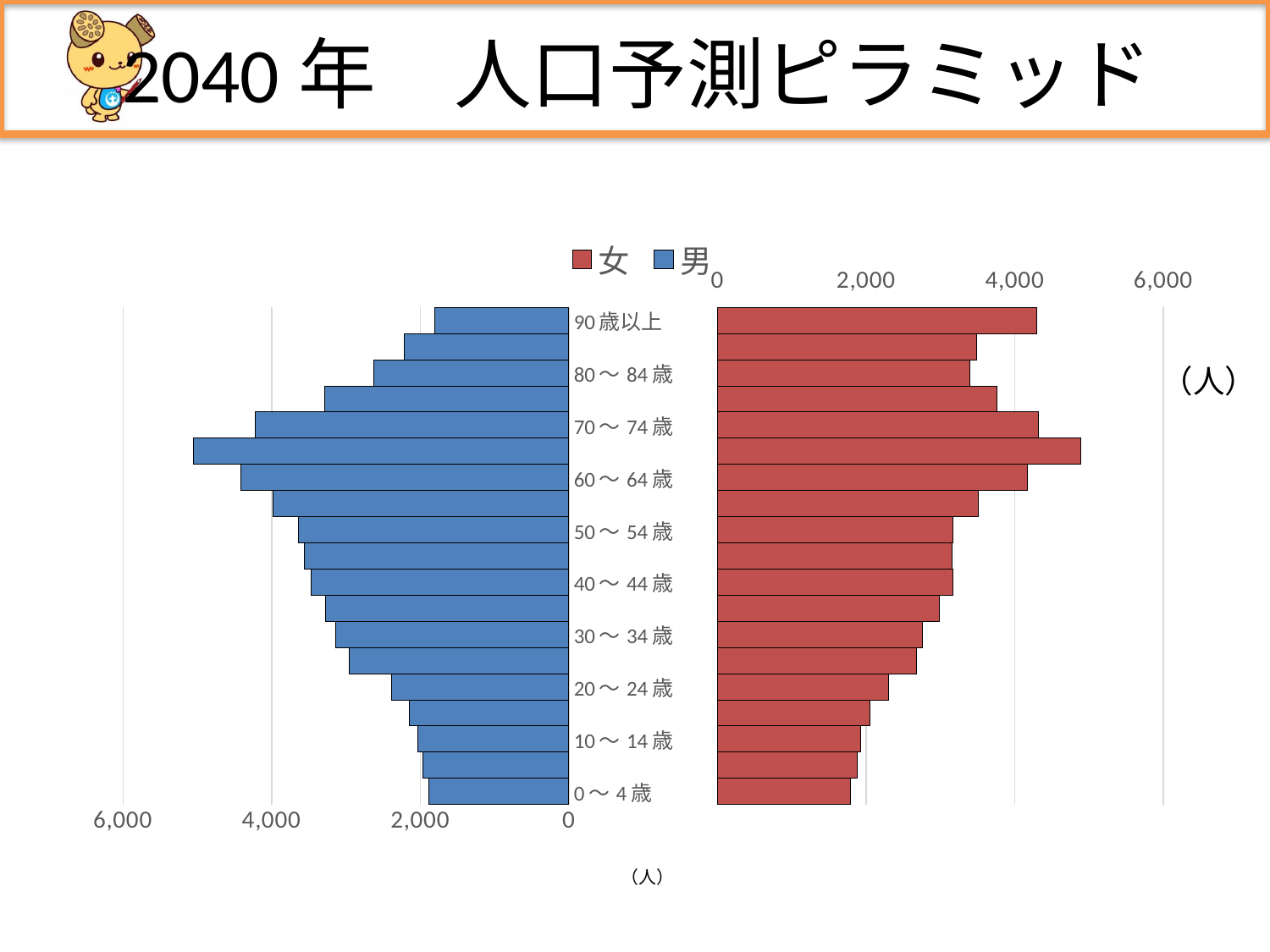

# 2040年　人口予測ピラミッド

### Chart

| Category | 男 | 女 |
|---|---|---|
| 0～4歳 | 1889.0 | 1793.0 |
| 5～9歳 | 1970.0 | 1879.0 |
| 10～14歳 | 2032.0 | 1931.0 |
| 15～19歳 | 2152.0 | 2054.0 |
| 20～24歳 | 2386.0 | 2301.0 |
| 25～29歳 | 2961.0 | 2673.0 |
| 30～34歳 | 3139.0 | 2754.0 |
| 35～39歳 | 3275.0 | 2982.0 |
| 40～44歳 | 3464.0 | 3164.0 |
| 45～49歳 | 3558.0 | 3157.0 |
| 50～54歳 | 3641.0 | 3165.0 |
| 55～59歳 | 3980.0 | 3514.0 |
| 60～64歳 | 4414.0 | 4167.0 |
| 65～69歳 | 5057.0 | 4892.0 |
| 70～74歳 | 4222.0 | 4316.0 |
| 75～79歳 | 3282.0 | 3755.0 |
| 80～84歳 | 2623.0 | 3393.0 |
| 85～89歳 | 2212.0 | 3489.0 |
| 90歳以上 | 1800.0 | 4301.0 |
（人）
（人）